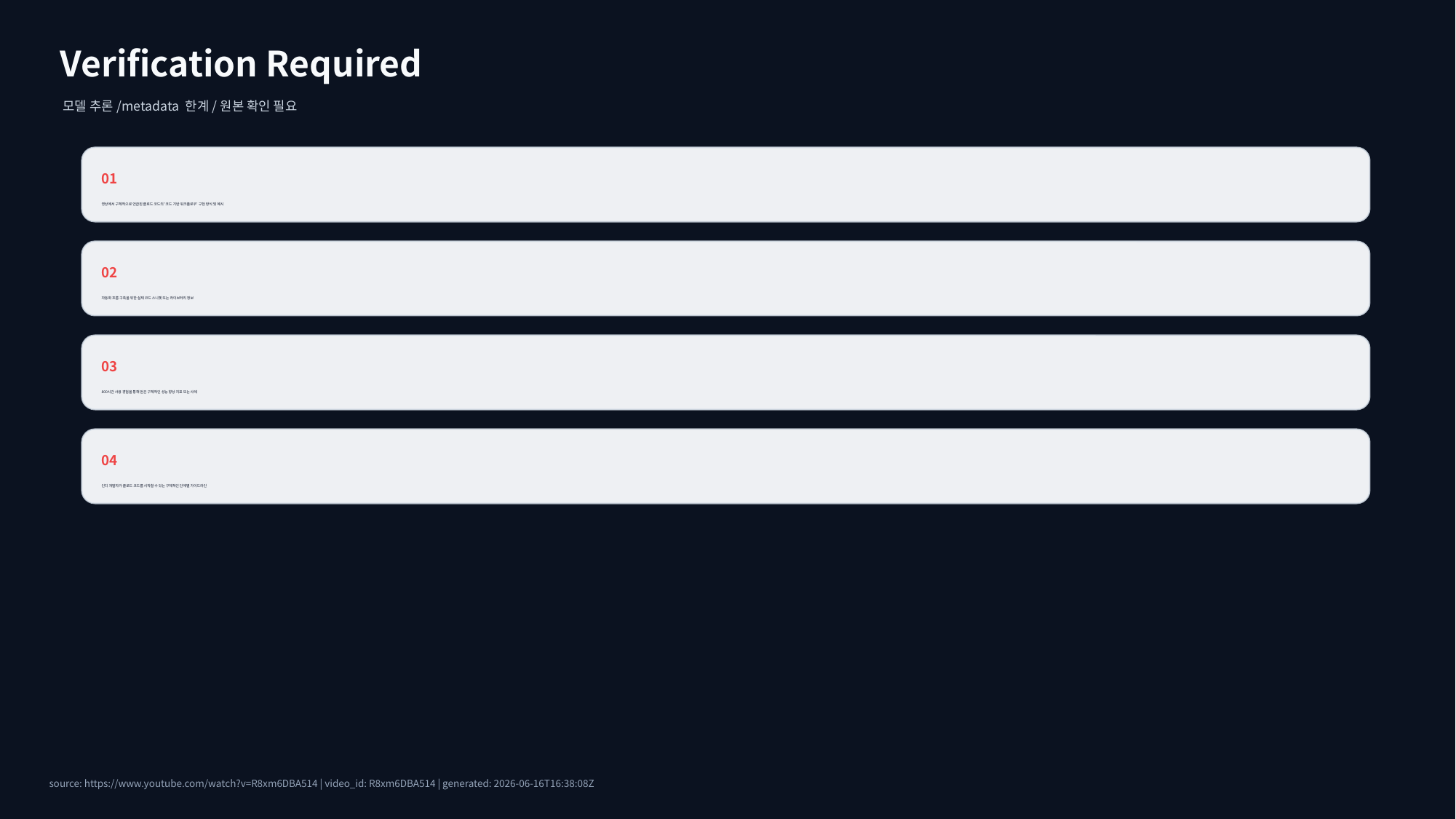

Verification Required
모델 추론/metadata 한계/원본 확인 필요

01
영상에서 구체적으로 언급된 클로드 코드의 '코드 기반 워크플로우' 구현 방식 및 예시

02
자동화 흐름 구축을 위한 실제 코드 스니펫 또는 라이브러리 정보

03
800시간 사용 경험을 통해 얻은 구체적인 성능 향상 지표 또는 사례

04
인디 개발자가 클로드 코드를 시작할 수 있는 구체적인 단계별 가이드라인
source: https://www.youtube.com/watch?v=R8xm6DBA514 | video_id: R8xm6DBA514 | generated: 2026-06-16T16:38:08Z